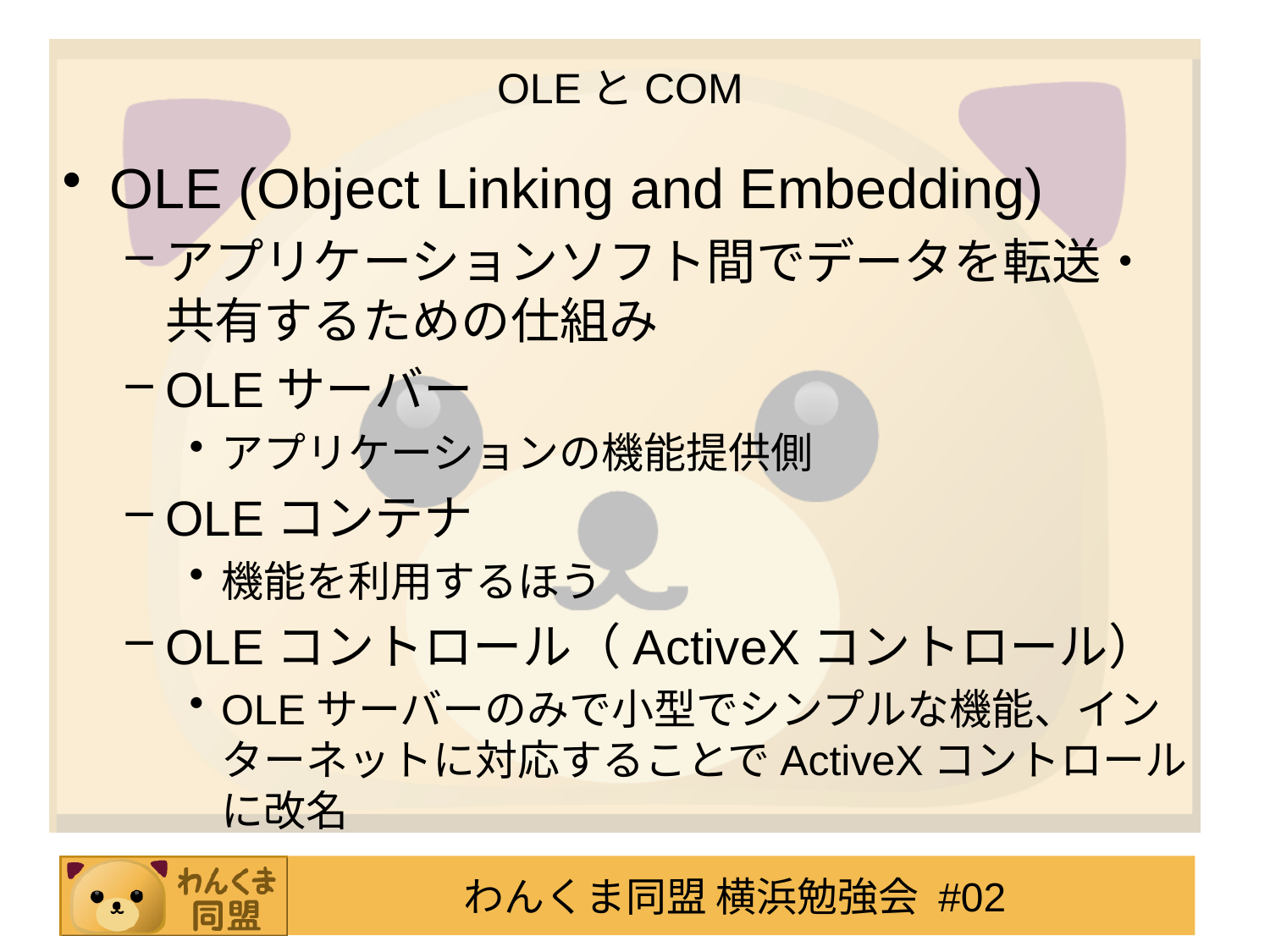

# OLEとCOM
OLE (Object Linking and Embedding)
アプリケーションソフト間でデータを転送・共有するための仕組み
OLEサーバー
アプリケーションの機能提供側
OLEコンテナ
機能を利用するほう
OLEコントロール（ActiveXコントロール）
OLEサーバーのみで小型でシンプルな機能、インターネットに対応することでActiveXコントロールに改名